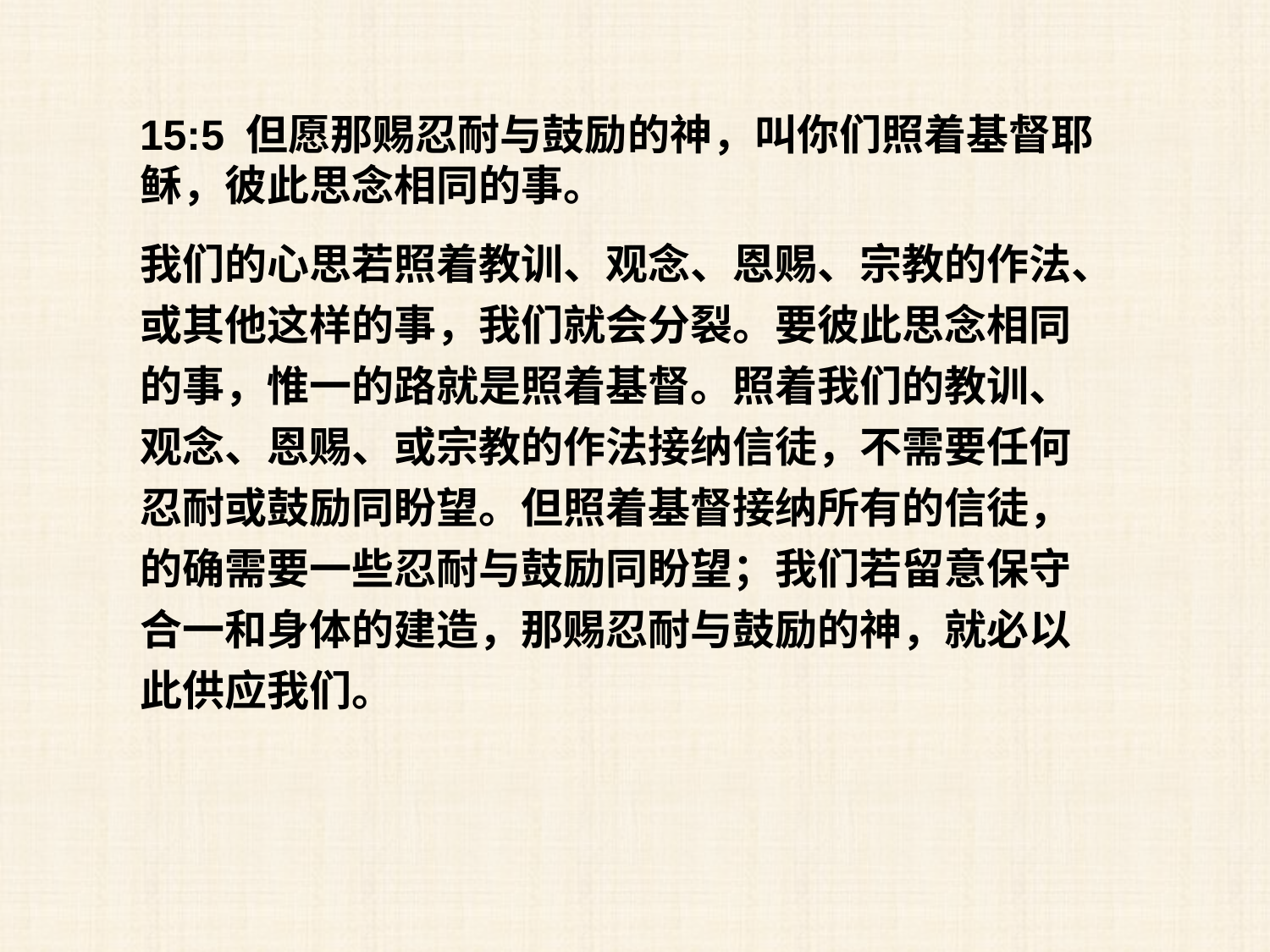

15:5 但愿那赐忍耐与鼓励的神，叫你们照着基督耶稣，彼此思念相同的事。
我们的心思若照着教训、观念、恩赐、宗教的作法、或其他这样的事，我们就会分裂。要彼此思念相同的事，惟一的路就是照着基督。照着我们的教训、观念、恩赐、或宗教的作法接纳信徒，不需要任何忍耐或鼓励同盼望。但照着基督接纳所有的信徒，的确需要一些忍耐与鼓励同盼望；我们若留意保守合一和身体的建造，那赐忍耐与鼓励的神，就必以此供应我们。